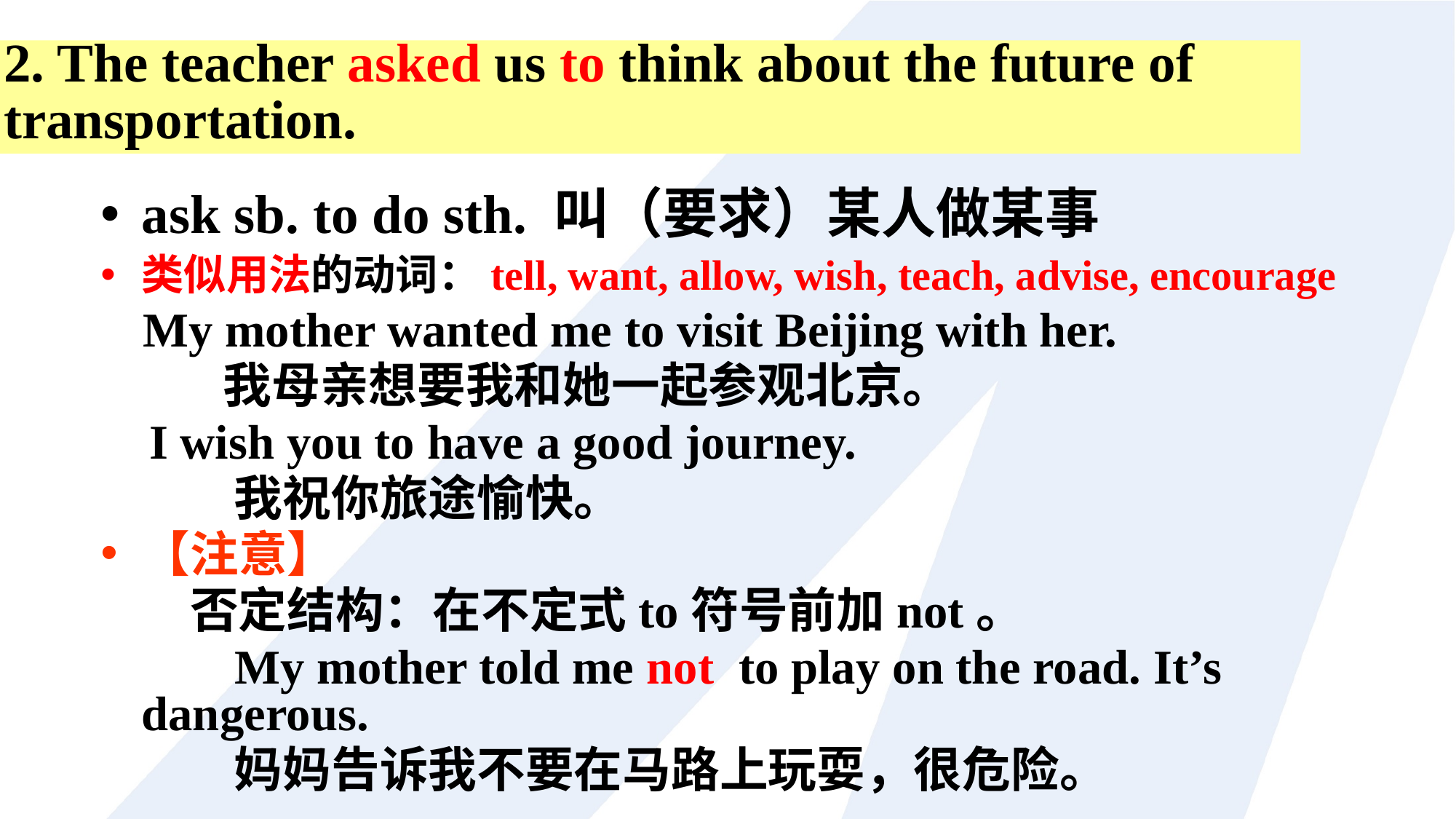

ask sb. to do sth. 叫（要求）某人做某事
类似用法的动词：tell, want, allow, wish, teach, advise, encourage
    My mother wanted me to visit Beijing with her.
          我母亲想要我和她一起参观北京。
    I wish you to have a good journey.
           我祝你旅途愉快。
【注意】
       否定结构：在不定式to符号前加not。
           My mother told me not  to play on the road. It’s dangerous.
           妈妈告诉我不要在马路上玩耍，很危险。
2. The teacher asked us to think about the future of
transportation.